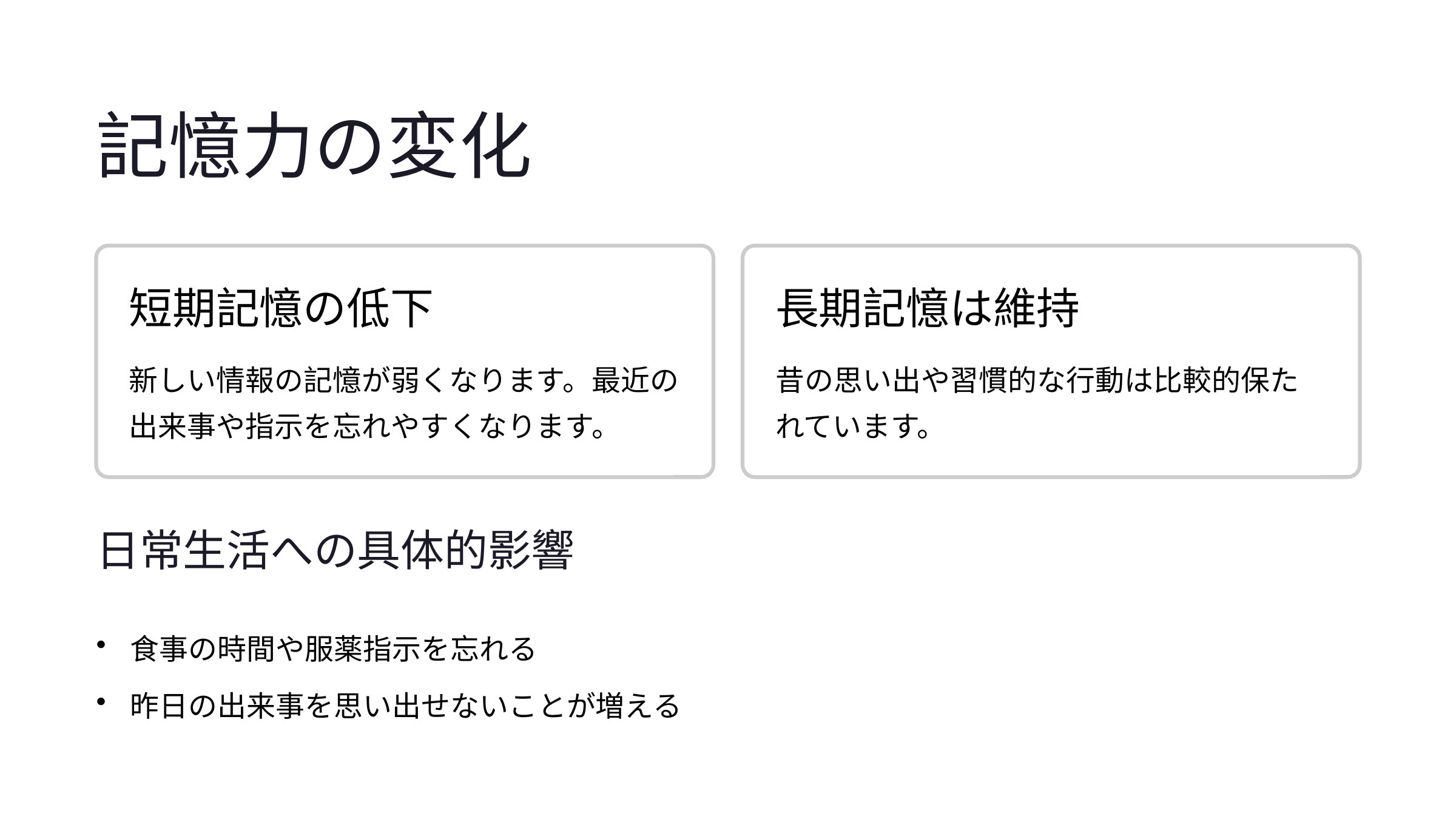

記憶力の変化

短期記憶の低下
長期記憶は維持
新しい情報の記憶が弱くなります。最近の出来事や指示を忘れやすくなります。
昔の思い出や習慣的な行動は比較的保たれています。
日常生活への具体的影響
食事の時間や服薬指示を忘れる
昨日の出来事を思い出せないことが増える